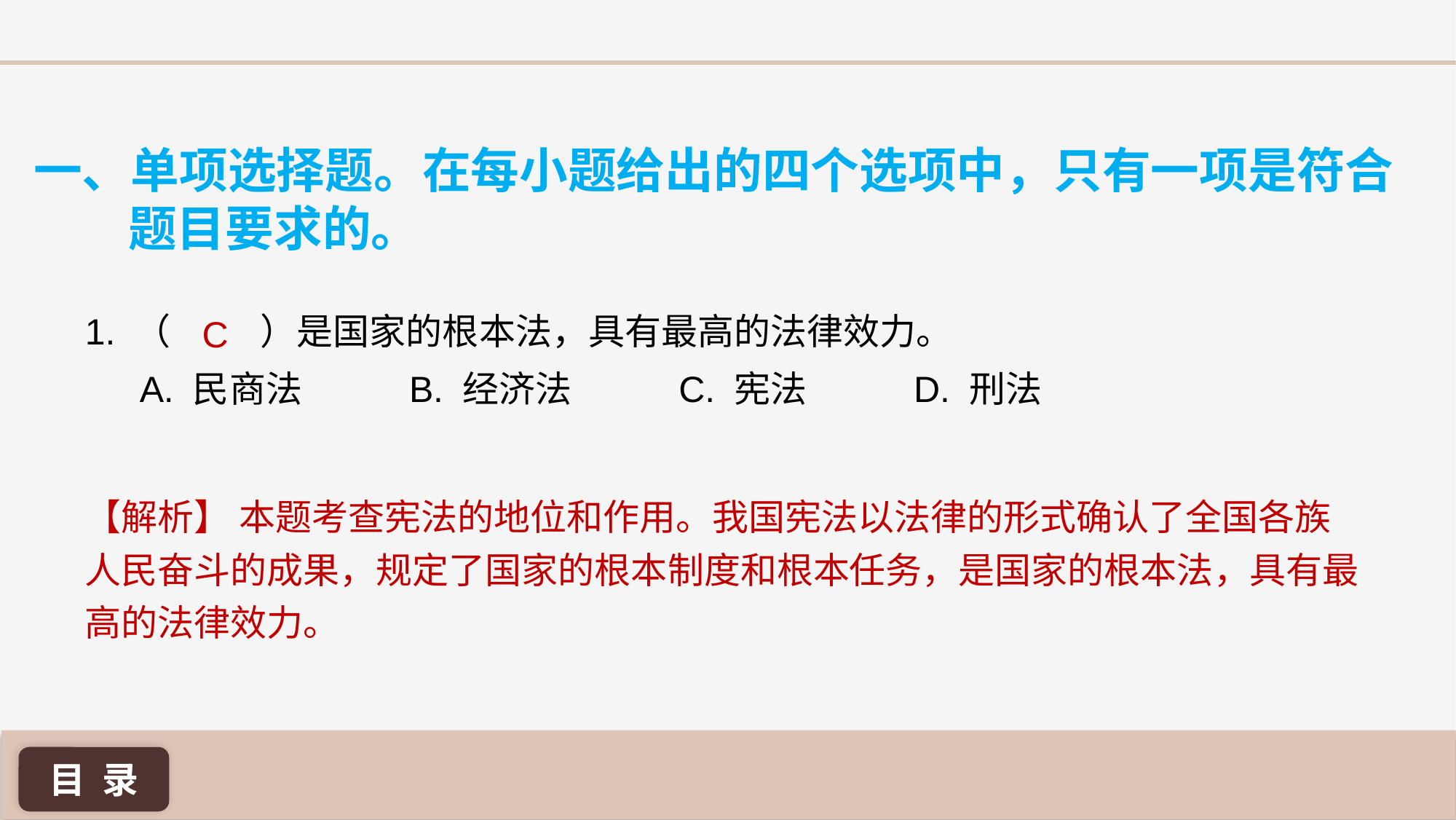

一、单项选择题。在每小题给出的四个选项中，只有一项是符合题目要求的。
C
1. （           ）是国家的根本法，具有最高的法律效力。
A. 民商法            B. 经济法            C. 宪法            D. 刑法
【解析】 本题考查宪法的地位和作用。我国宪法以法律的形式确认了全国各族人民奋斗的成果，规定了国家的根本制度和根本任务，是国家的根本法，具有最高的法律效力。